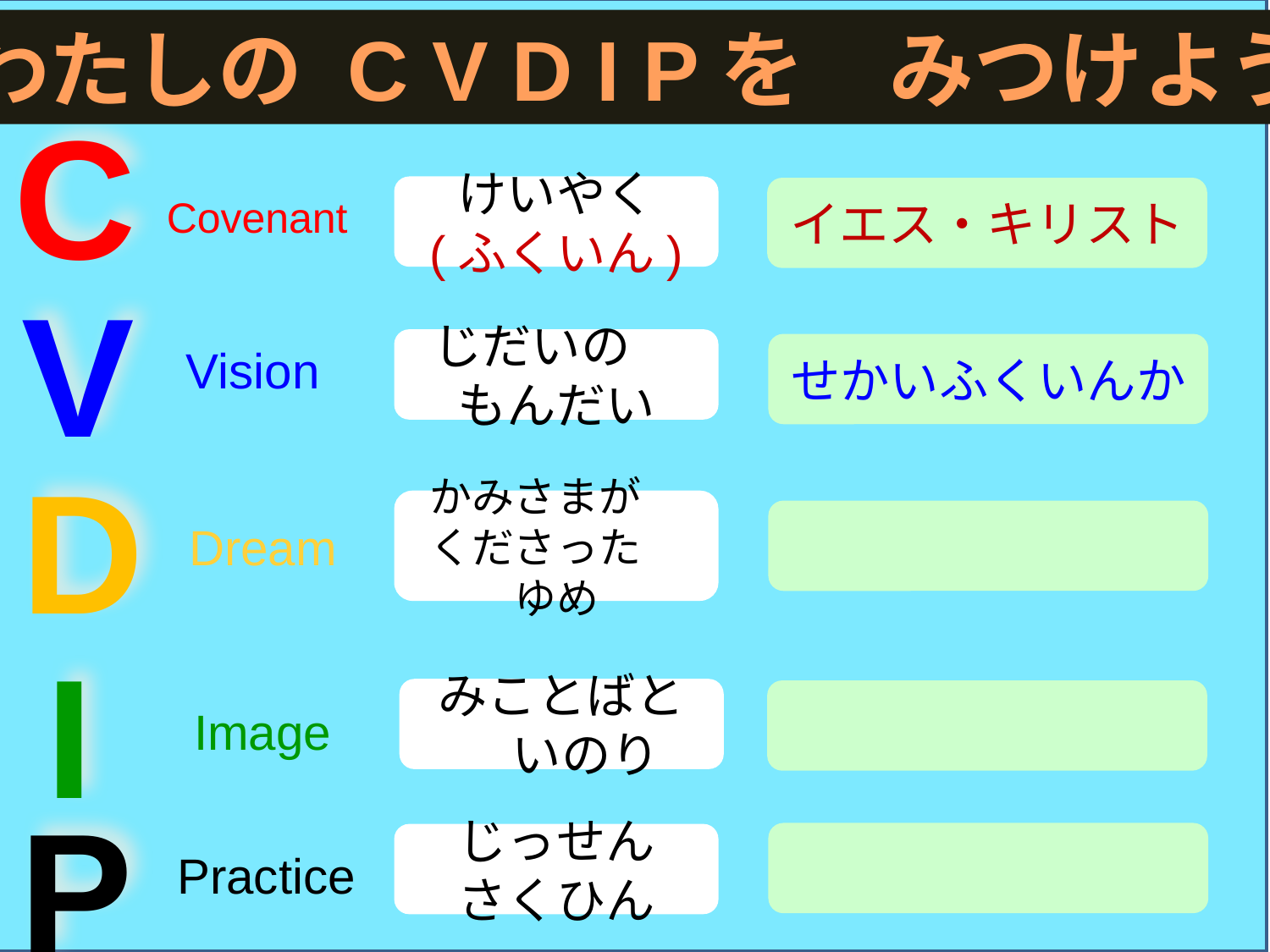

わたしの C V D I Pを　みつけよう
C
Covenant
けいやく
(ふくいん)
イエス・キリスト
V
Vision
じだいの
もんだい
せかいふくいんか
D
かみさまが
くださった　ゆめ

Dream
I
みことばと　いのり

Image
P

じっせん
さくひん
Practice